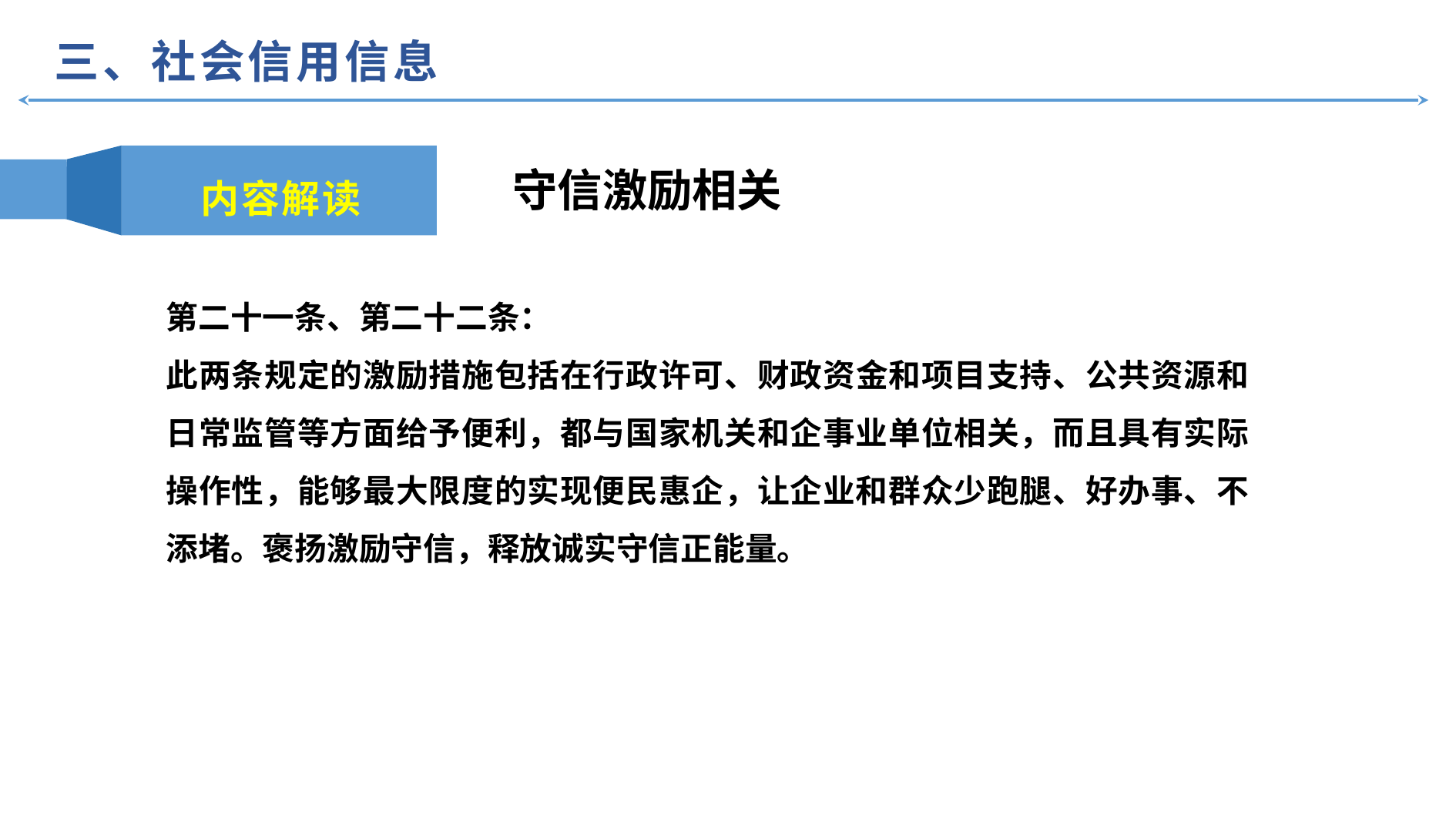

三、社会信用信息

内容解读
守信激励相关
第二十一条、第二十二条：
此两条规定的激励措施包括在行政许可、财政资金和项目支持、公共资源和日常监管等方面给予便利，都与国家机关和企事业单位相关，而且具有实际操作性，能够最大限度的实现便民惠企，让企业和群众少跑腿、好办事、不添堵。褒扬激励守信，释放诚实守信正能量。